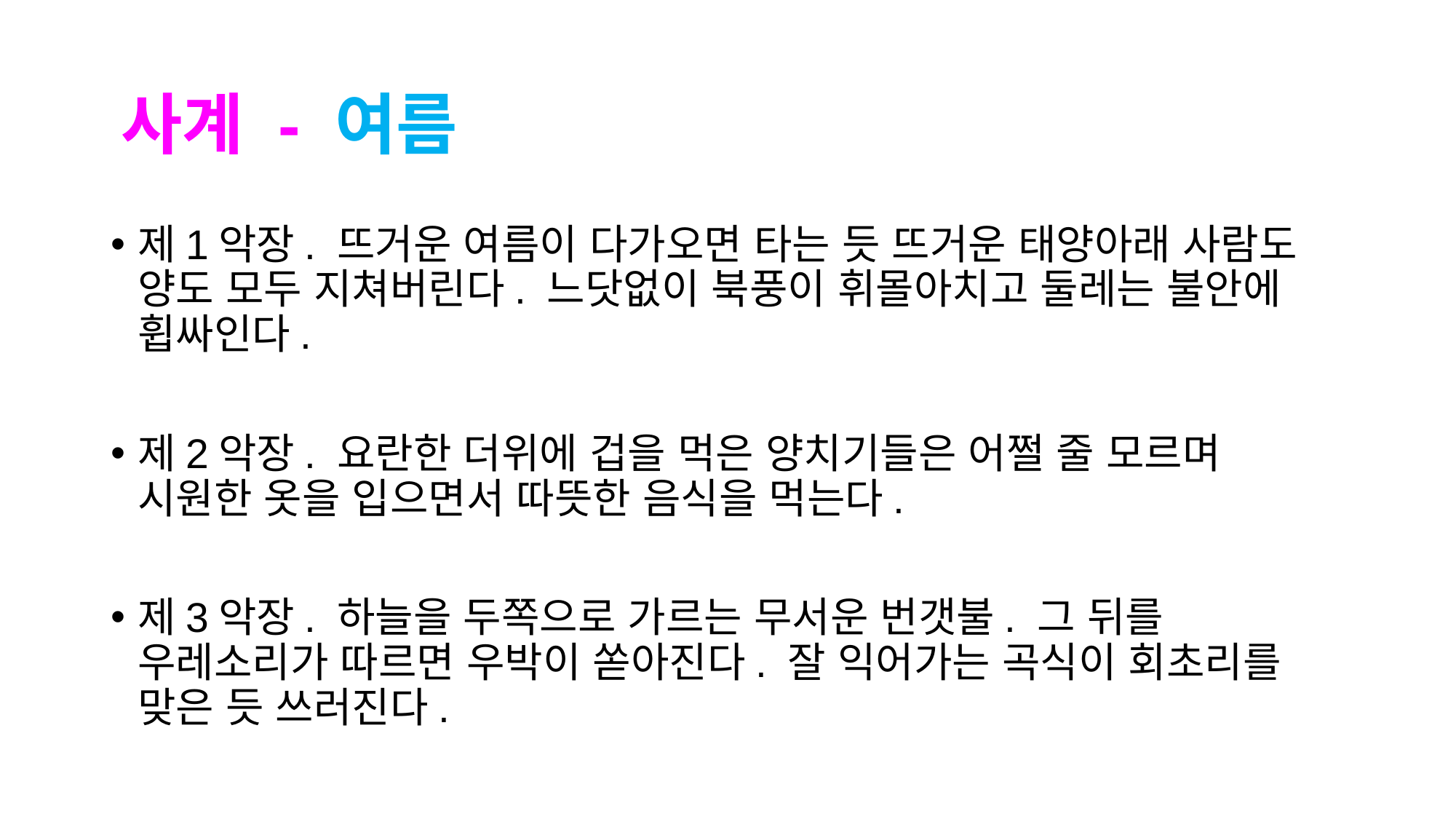

# 사계 - 여름
제1악장. 뜨거운 여름이 다가오면 타는 듯 뜨거운 태양아래 사람도 양도 모두 지쳐버린다. 느닷없이 북풍이 휘몰아치고 둘레는 불안에 휩싸인다.

제2악장. 요란한 더위에 겁을 먹은 양치기들은 어쩔 줄 모르며 시원한 옷을 입으면서 따뜻한 음식을 먹는다.

제3악장. 하늘을 두쪽으로 가르는 무서운 번갯불. 그 뒤를 우레소리가 따르면 우박이 쏟아진다. 잘 익어가는 곡식이 회초리를 맞은 듯 쓰러진다.